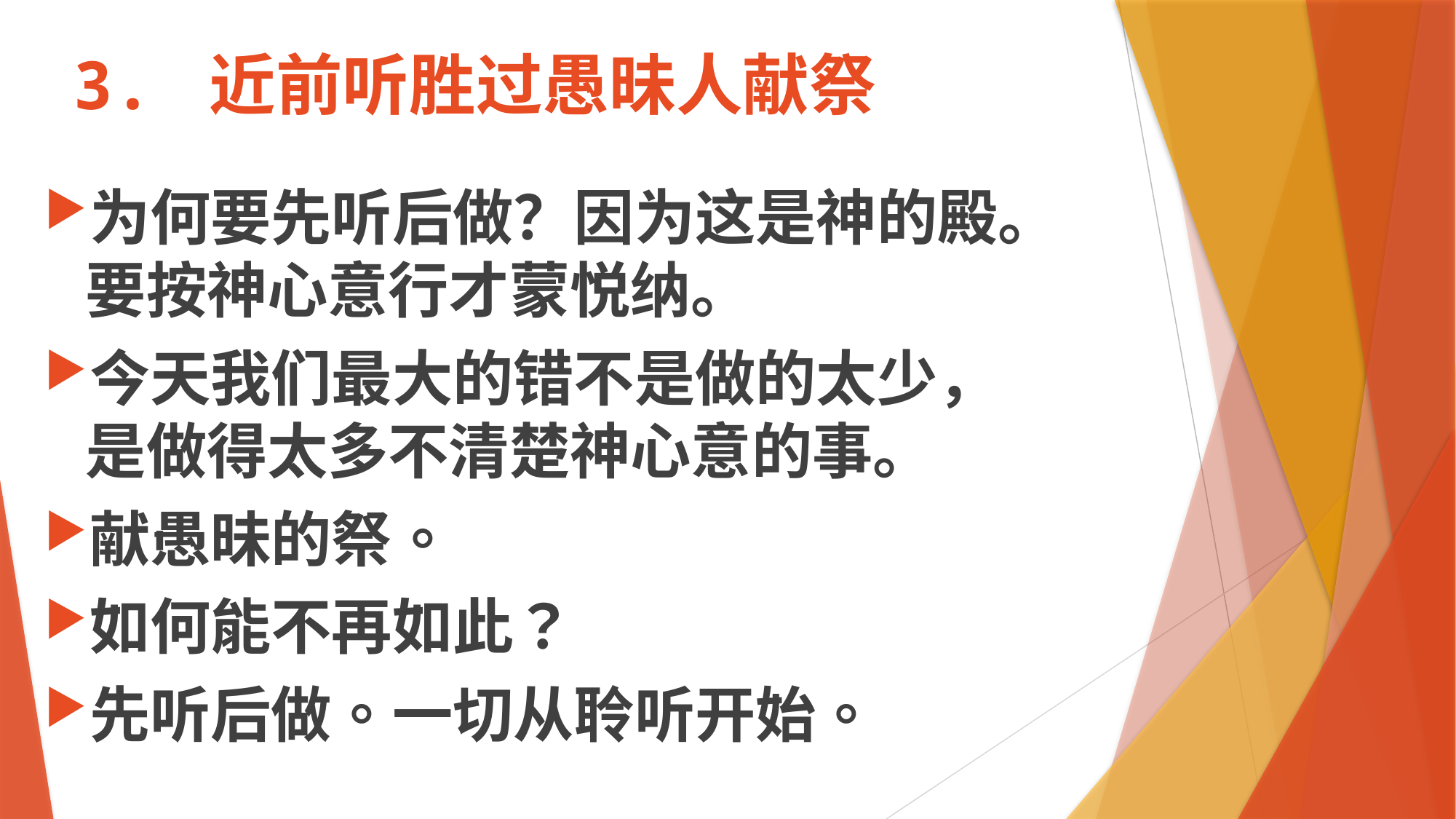

# 3. 近前听胜过愚昧人献祭
为何要先听后做？因为这是神的殿。要按神心意行才蒙悦纳。
今天我们最大的错不是做的太少，是做得太多不清楚神心意的事。
献愚昧的祭。
如何能不再如此？
先听后做。一切从聆听开始。